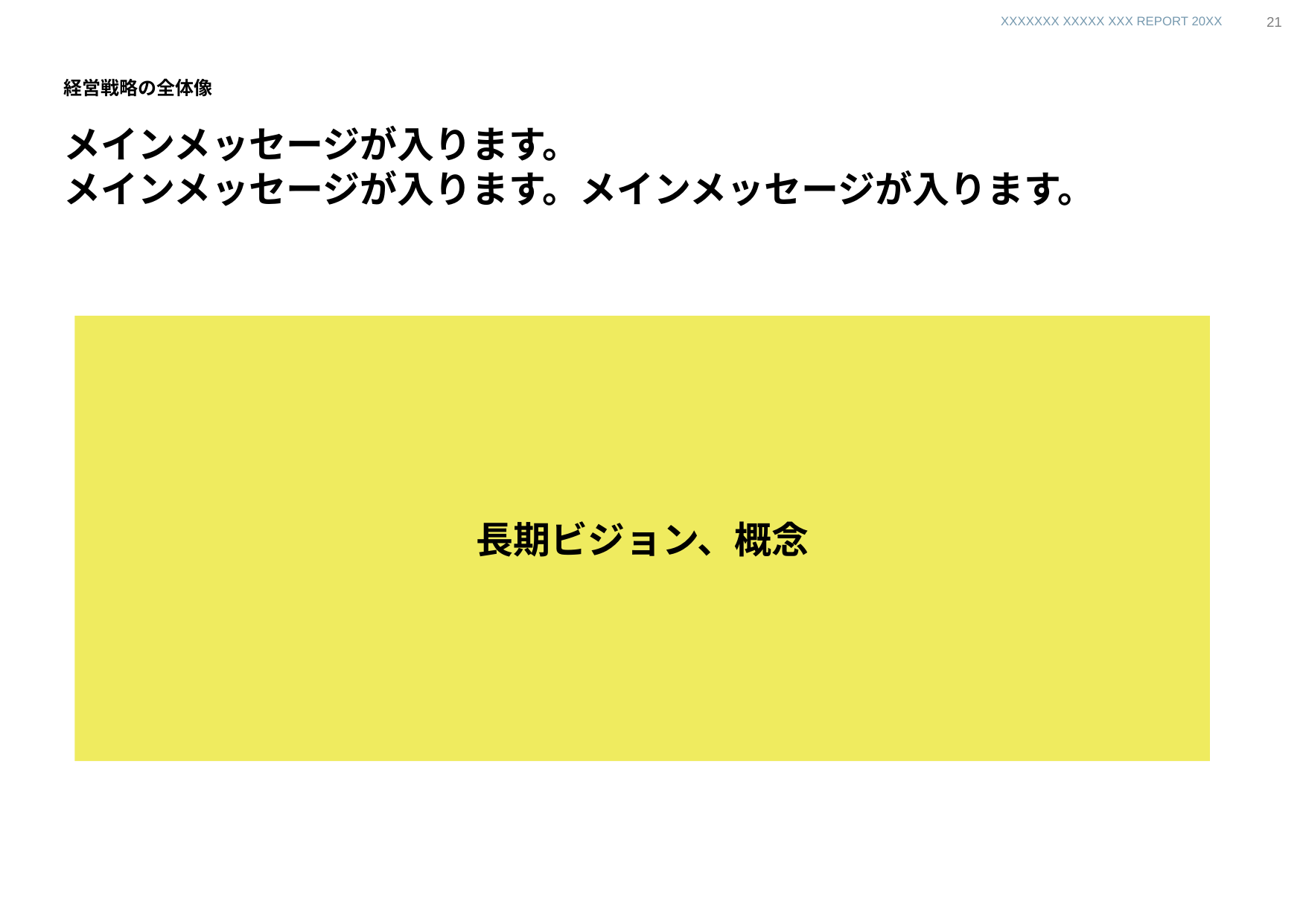

決算資料
有価証券報告書
21
# 経営戦略の全体像
メインメッセージが入ります。
メインメッセージが入ります。メインメッセージが入ります。

長期ビジョン、概念